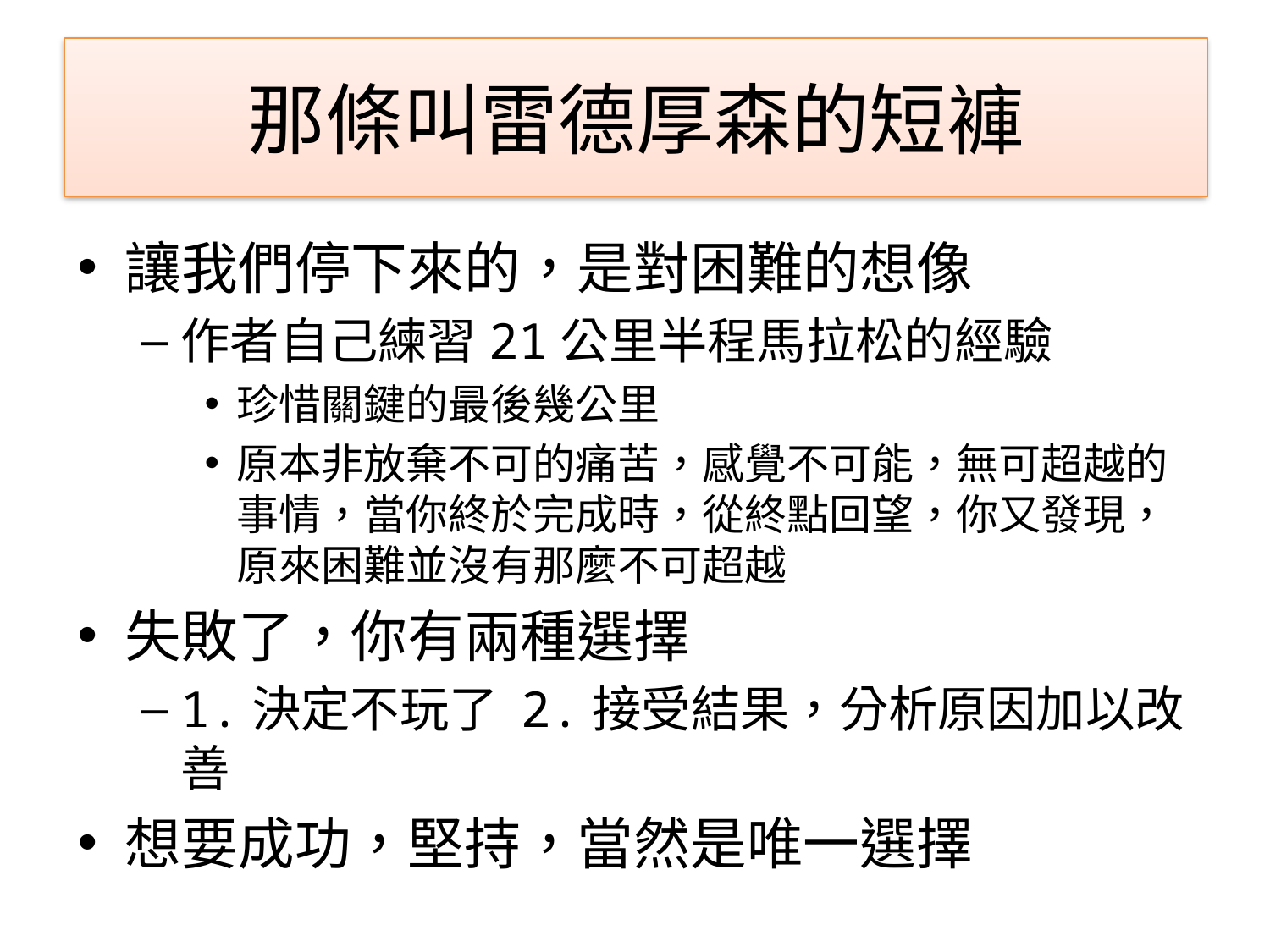

#
那條叫雷德厚森的短褲
讓我們停下來的，是對困難的想像
作者自己練習21公里半程馬拉松的經驗
珍惜關鍵的最後幾公里
原本非放棄不可的痛苦，感覺不可能，無可超越的事情，當你終於完成時，從終點回望，你又發現，原來困難並沒有那麼不可超越
失敗了，你有兩種選擇
1.決定不玩了 2.接受結果，分析原因加以改善
想要成功，堅持，當然是唯一選擇